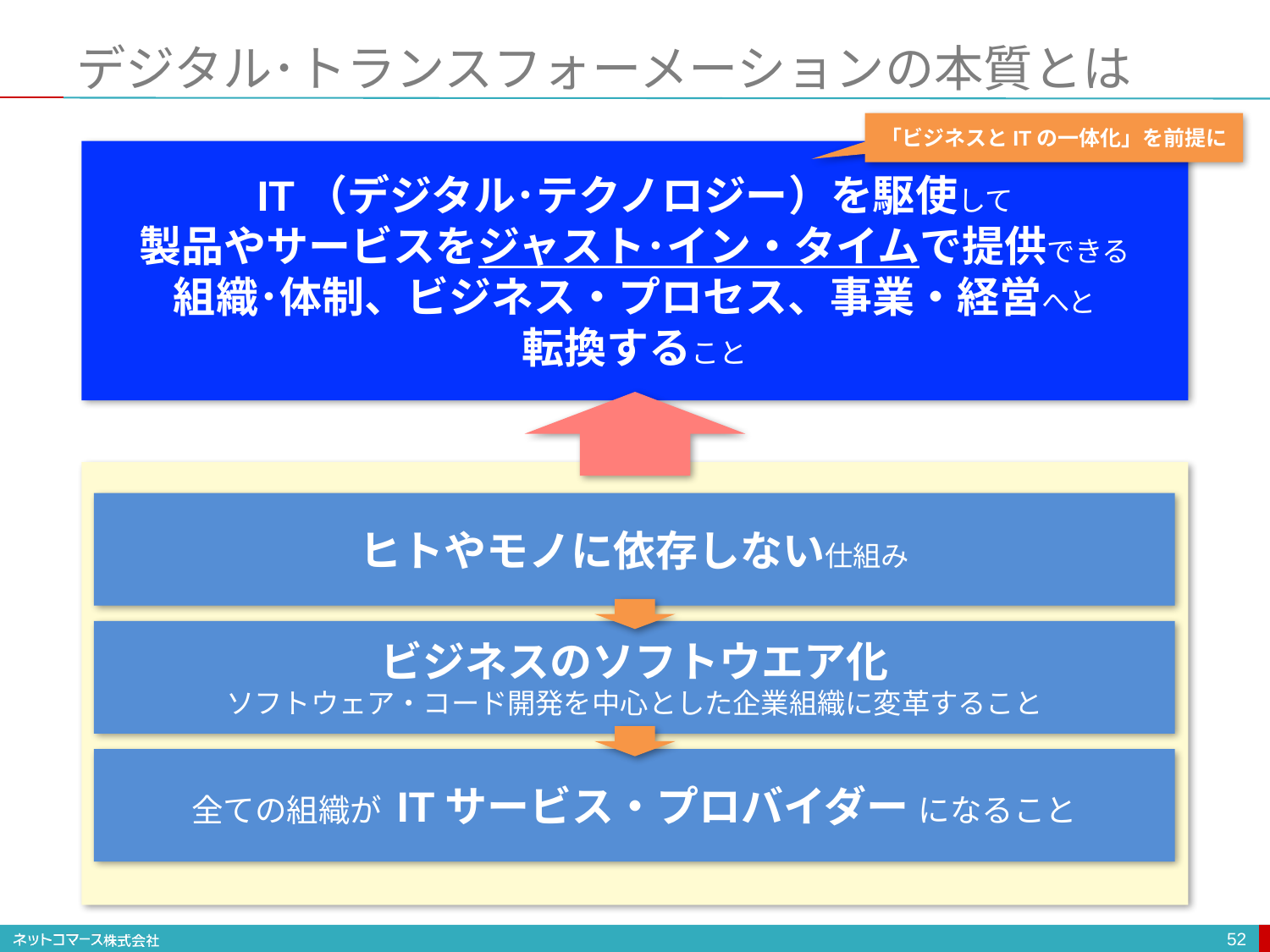

# デジタル･トランスフォーメーションの本質とは
「ビジネスとITの一体化」を前提に
IT（デジタル･テクノロジー）を駆使して
製品やサービスをジャスト･イン・タイムで提供できる
組織･体制、ビジネス・プロセス、事業・経営へと
転換すること

ヒトやモノに依存しない仕組み

ビジネスのソフトウエア化
ソフトウェア・コード開発を中心とした企業組織に変革すること

全ての組織が ITサービス・プロバイダー になること
52